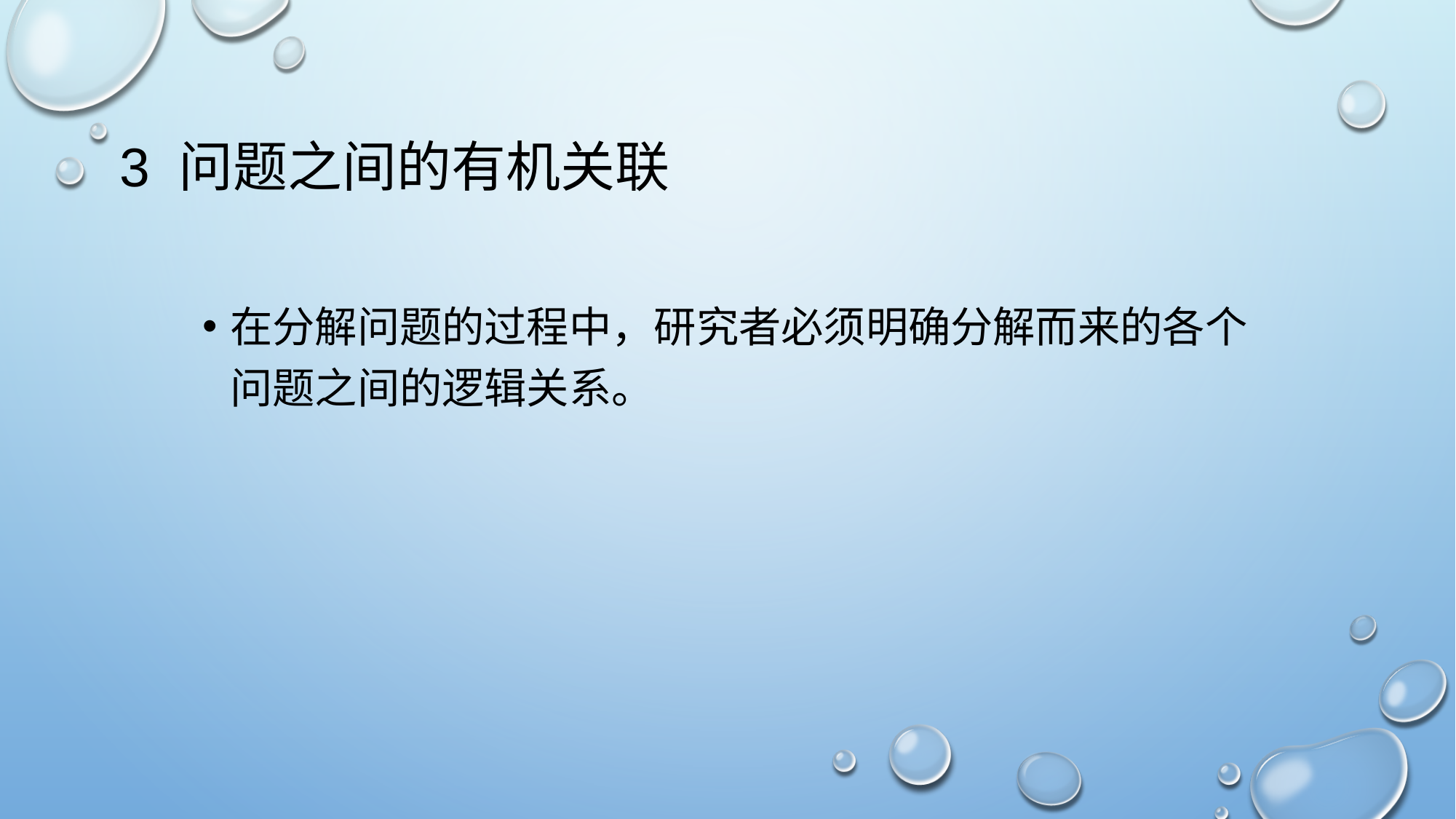

# 3 问题之间的有机关联
在分解问题的过程中，研究者必须明确分解而来的各个问题之间的逻辑关系。